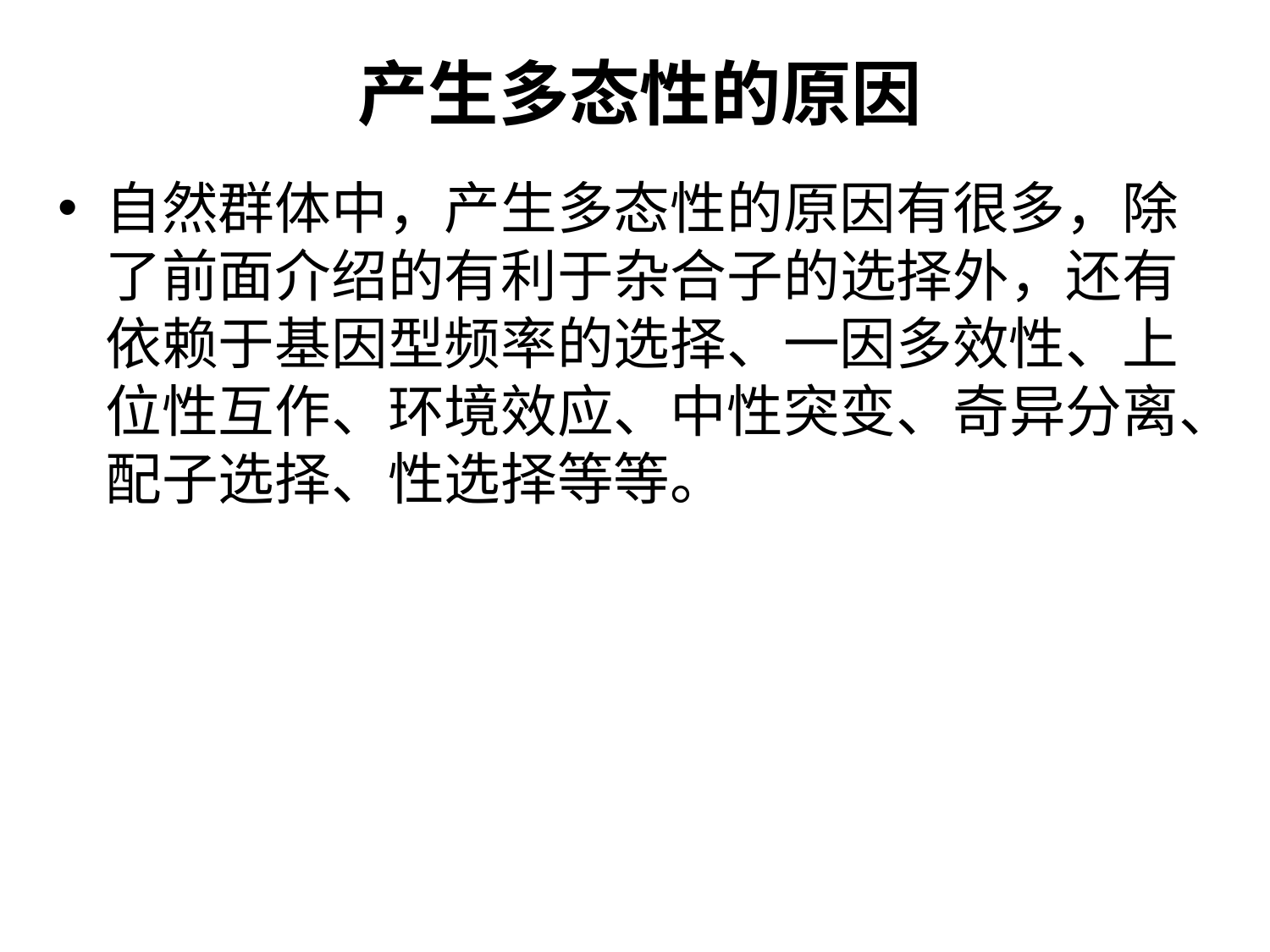

# 产生多态性的原因
自然群体中，产生多态性的原因有很多，除了前面介绍的有利于杂合子的选择外，还有依赖于基因型频率的选择、一因多效性、上位性互作、环境效应、中性突变、奇异分离、配子选择、性选择等等。